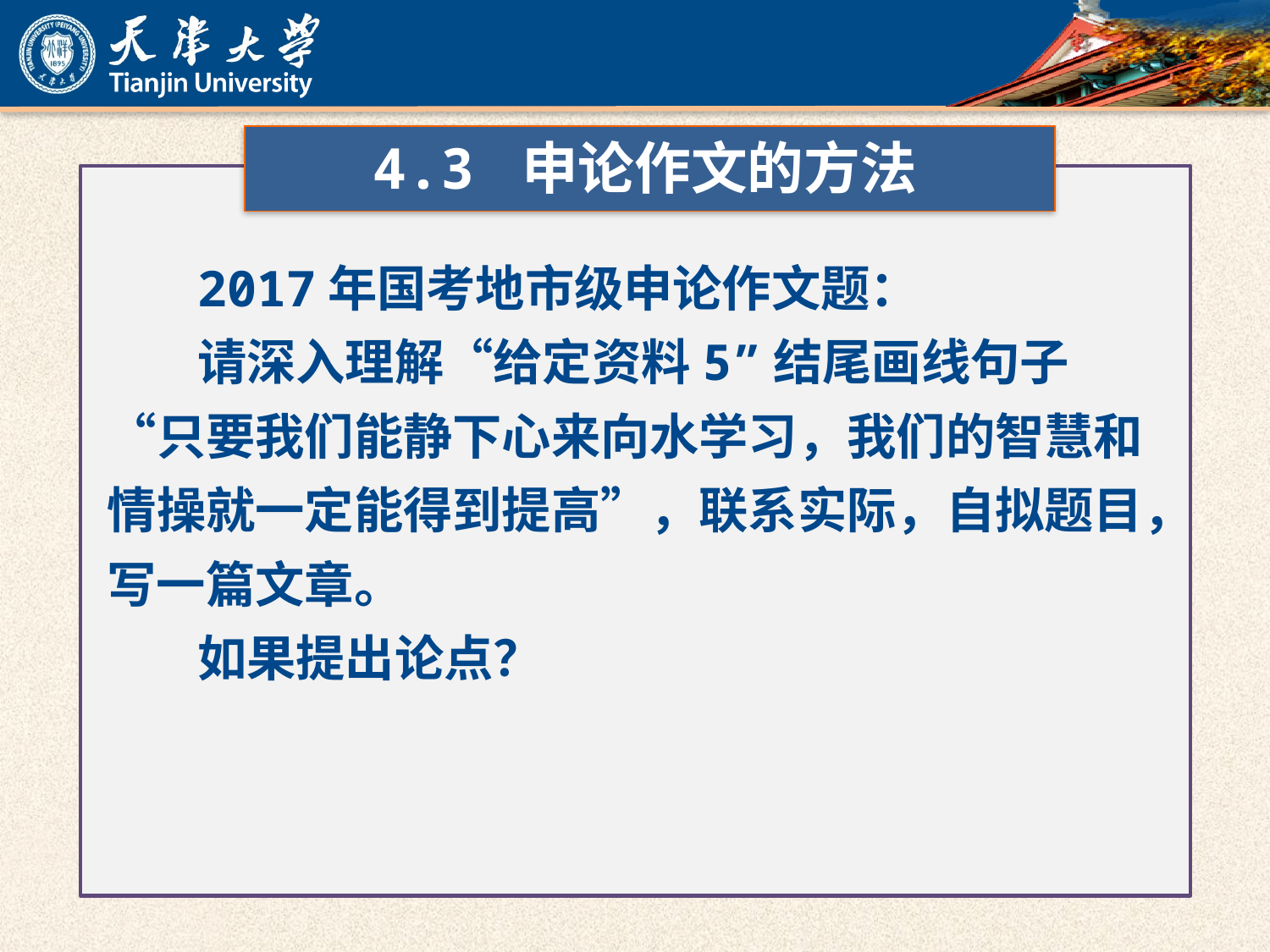

4.3 申论作文的方法

2017年国考地市级申论作文题：
请深入理解“给定资料5”结尾画线句子“只要我们能静下心来向水学习，我们的智慧和情操就一定能得到提高”，联系实际，自拟题目，写一篇文章。
如果提出论点？